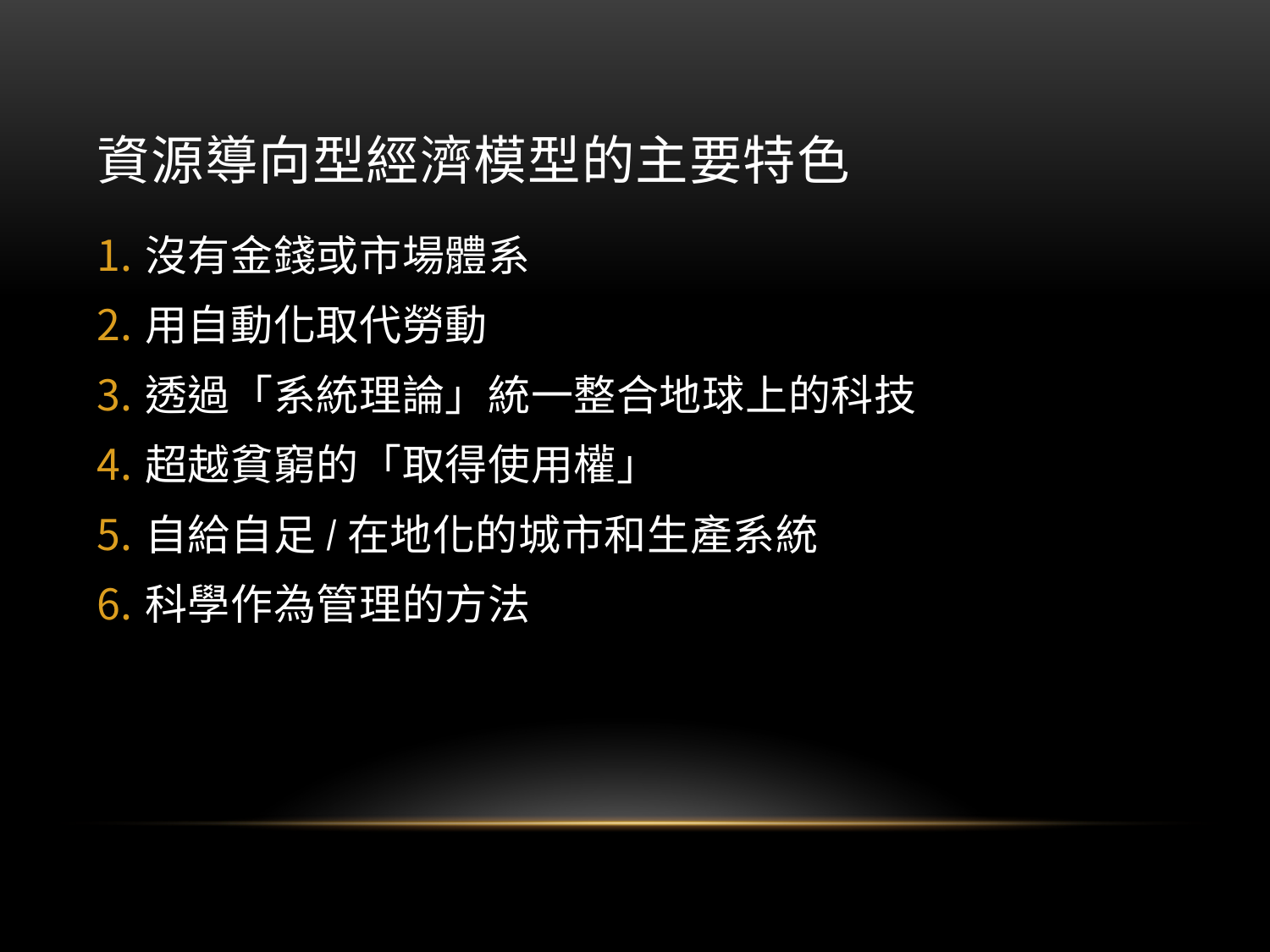

# 資源導向型經濟模型的主要特色
沒有金錢或市場體系
用自動化取代勞動
透過「系統理論」統一整合地球上的科技
超越貧窮的「取得使用權」
自給自足/在地化的城市和生產系統
科學作為管理的方法